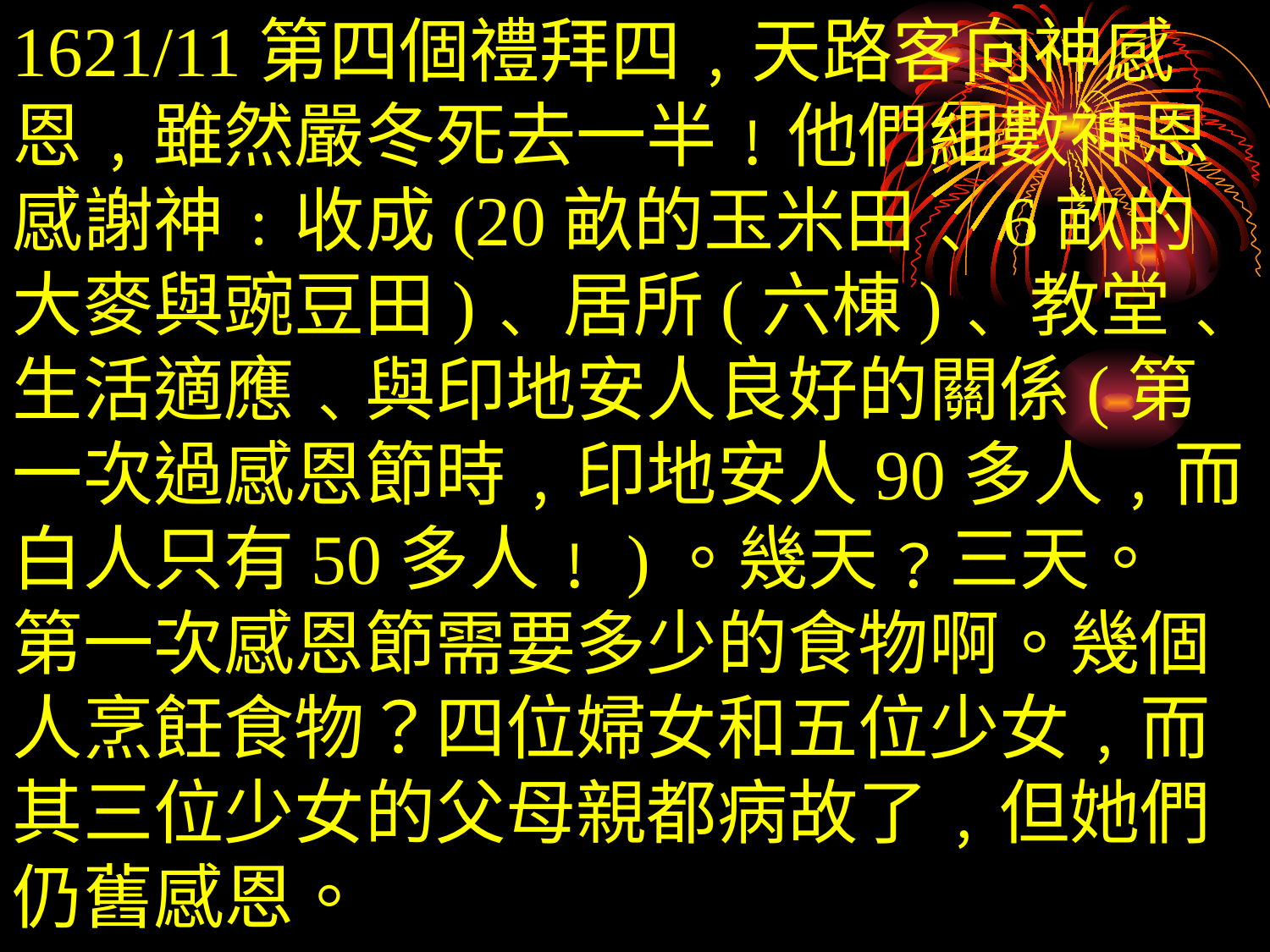

1621/11第四個禮拜四﹐天路客向神感恩﹐雖然嚴冬死去一半﹗他們細數神恩感謝神﹕收成(20畝的玉米田﹑6畝的大麥與豌豆田)﹑居所(六棟)﹑教堂﹑生活適應﹑與印地安人良好的關係(第一次過感恩節時﹐印地安人90多人﹐而白人只有50多人﹗)。幾天﹖三天。
第一次感恩節需要多少的食物啊。幾個人烹飪食物？四位婦女和五位少女﹐而其三位少女的父母親都病故了﹐但她們仍舊感恩。